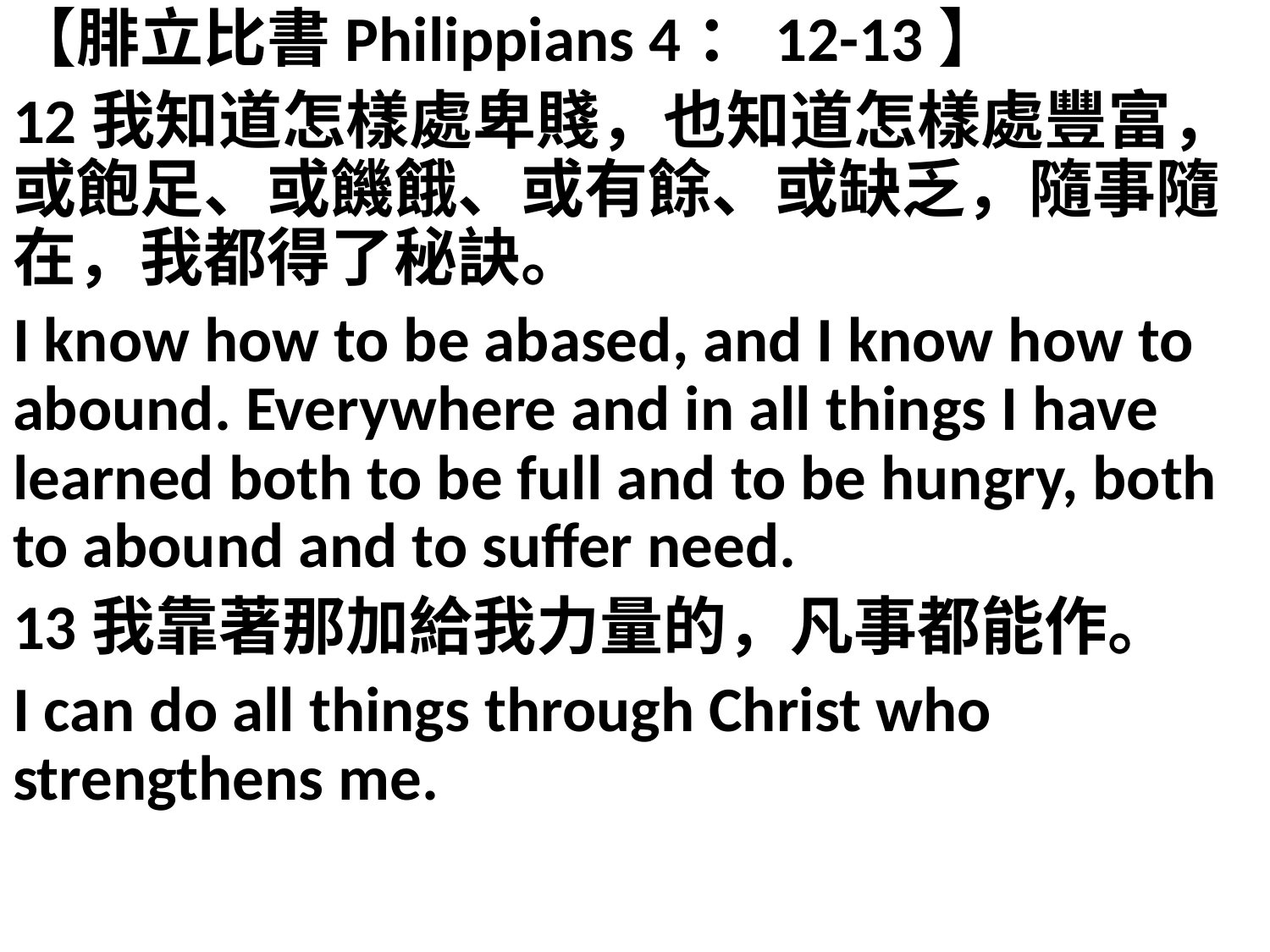

【腓立比書Philippians 4：12-13】
12我知道怎樣處卑賤，也知道怎樣處豐富，或飽足、或饑餓、或有餘、或缺乏，隨事隨在，我都得了秘訣。
I know how to be abased, and I know how to abound. Everywhere and in all things I have learned both to be full and to be hungry, both to abound and to suffer need.
13我靠著那加給我力量的，凡事都能作。
I can do all things through Christ who strengthens me.